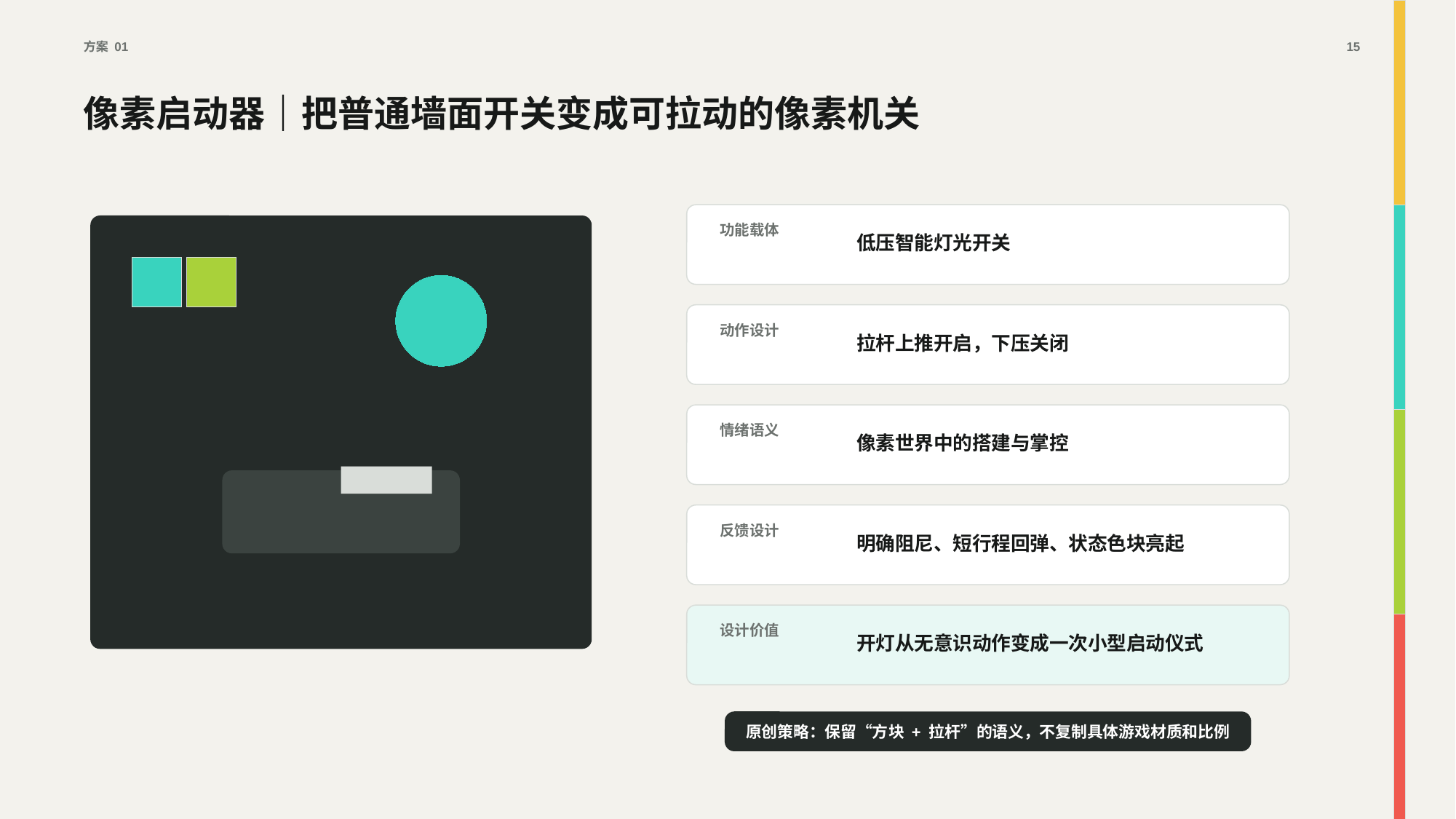

方案 01
15
像素启动器｜把普通墙面开关变成可拉动的像素机关

低压智能灯光开关

功能载体

拉杆上推开启，下压关闭
动作设计

像素世界中的搭建与掌控
情绪语义

明确阻尼、短行程回弹、状态色块亮起
反馈设计

开灯从无意识动作变成一次小型启动仪式

设计价值

原创策略：保留“方块 + 拉杆”的语义，不复制具体游戏材质和比例